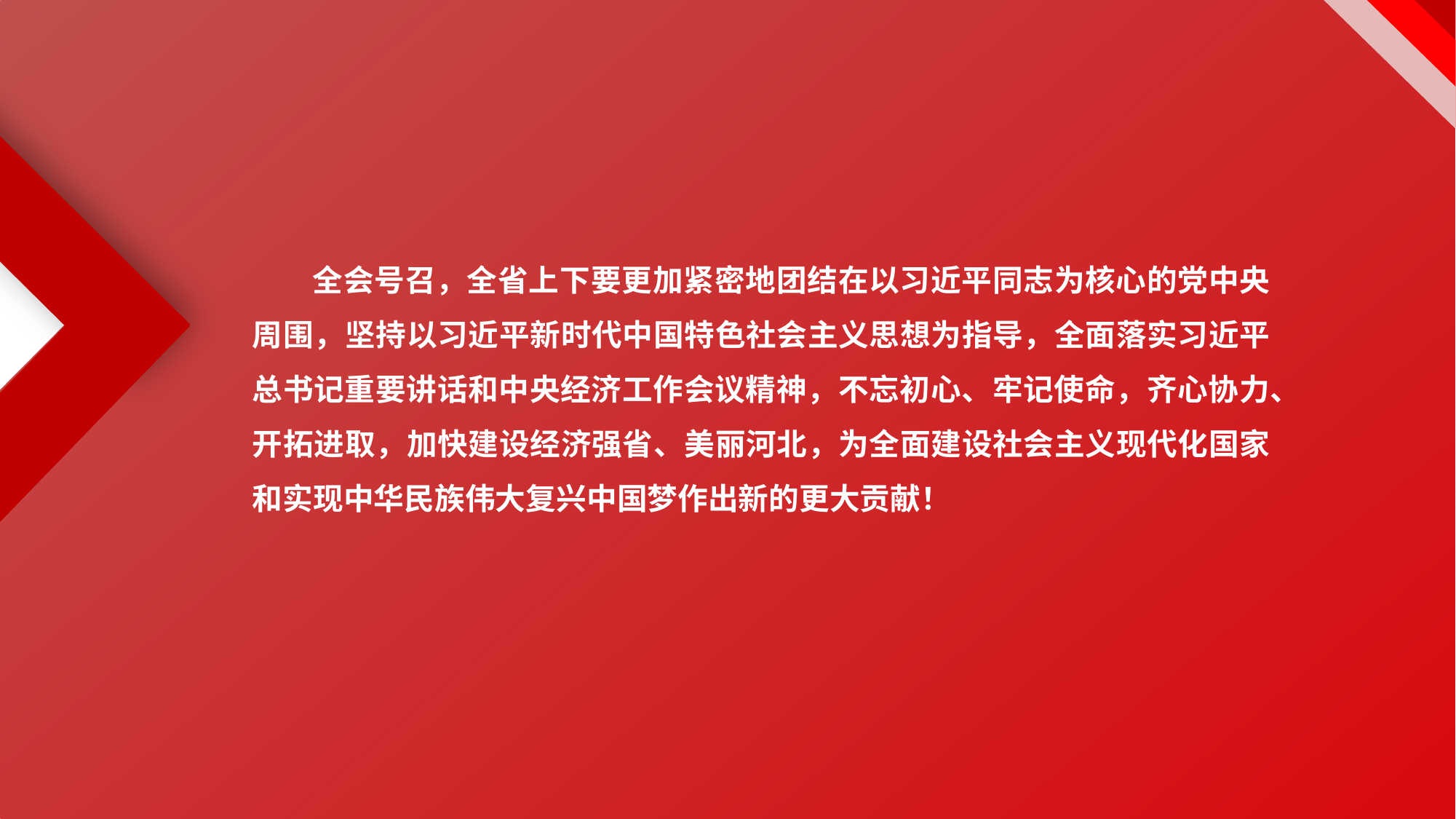

全会号召，全省上下要更加紧密地团结在以习近平同志为核心的党中央周围，坚持以习近平新时代中国特色社会主义思想为指导，全面落实习近平总书记重要讲话和中央经济工作会议精神，不忘初心、牢记使命，齐心协力、开拓进取，加快建设经济强省、美丽河北，为全面建设社会主义现代化国家和实现中华民族伟大复兴中国梦作出新的更大贡献！